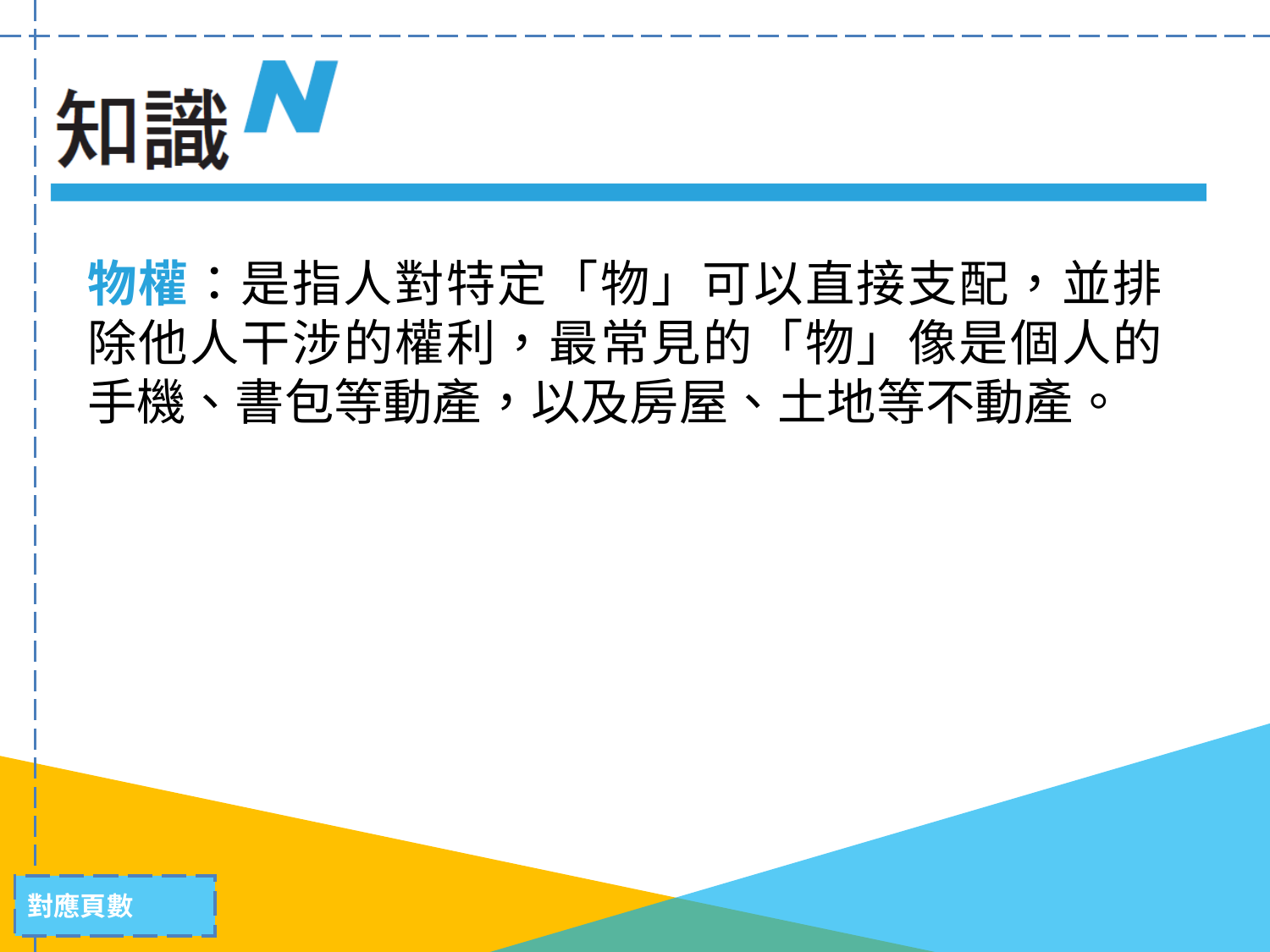

物權：是指人對特定「物」可以直接支配，並排除他人干涉的權利，最常見的「物」像是個人的手機、書包等動產，以及房屋、土地等不動產。